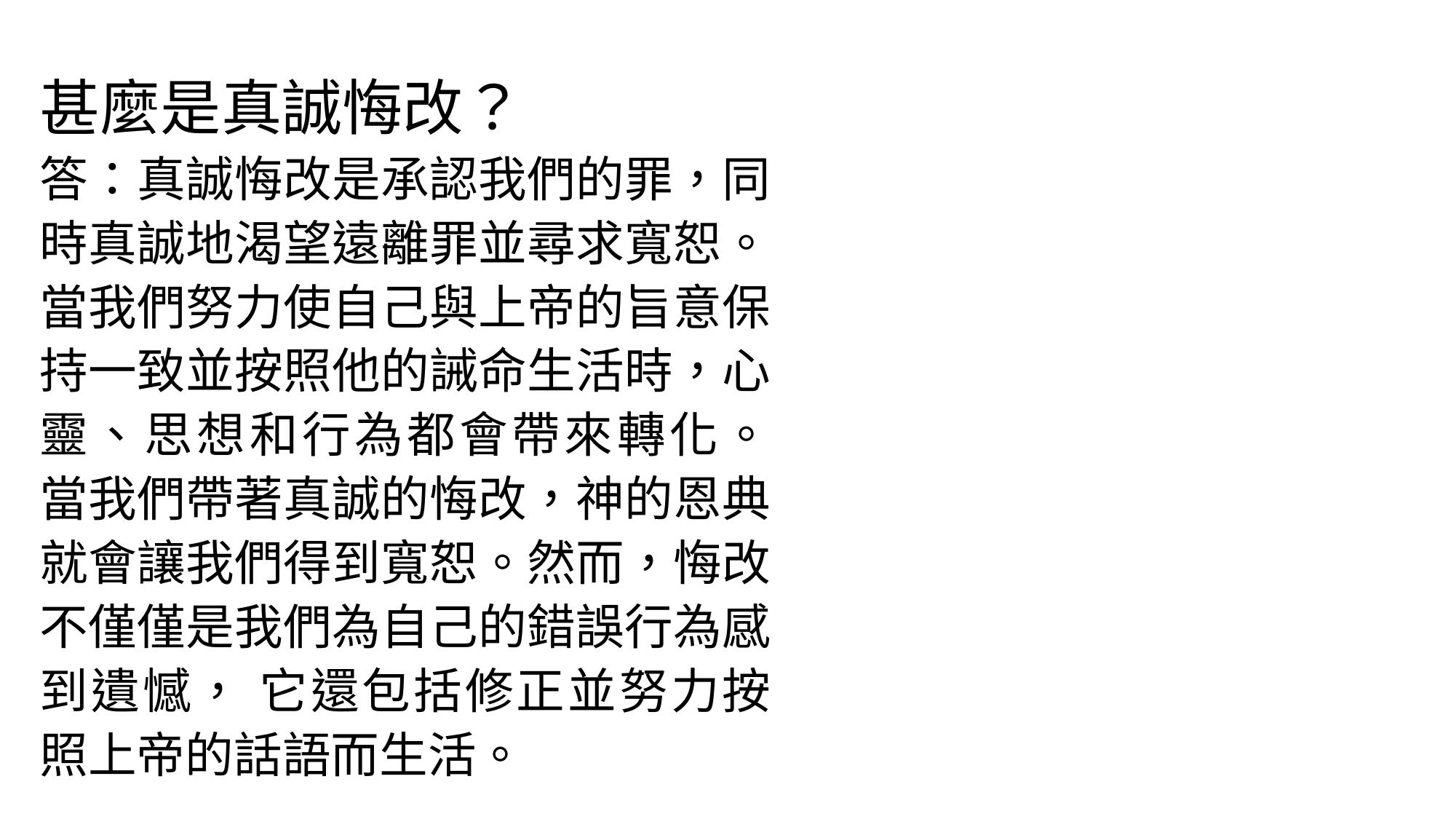

甚麼是真誠悔改？
答：真誠悔改是承認我們的罪，同時真誠地渴望遠離罪並尋求寬恕。當我們努力使自己與上帝的旨意保持一致並按照他的誡命生活時，心靈、思想和行為都會帶來轉化。 當我們帶著真誠的悔改，神的恩典就會讓我們得到寬恕。然而，悔改不僅僅是我們為自己的錯誤行為感到遺憾， 它還包括修正並努力按照上帝的話語而生活。